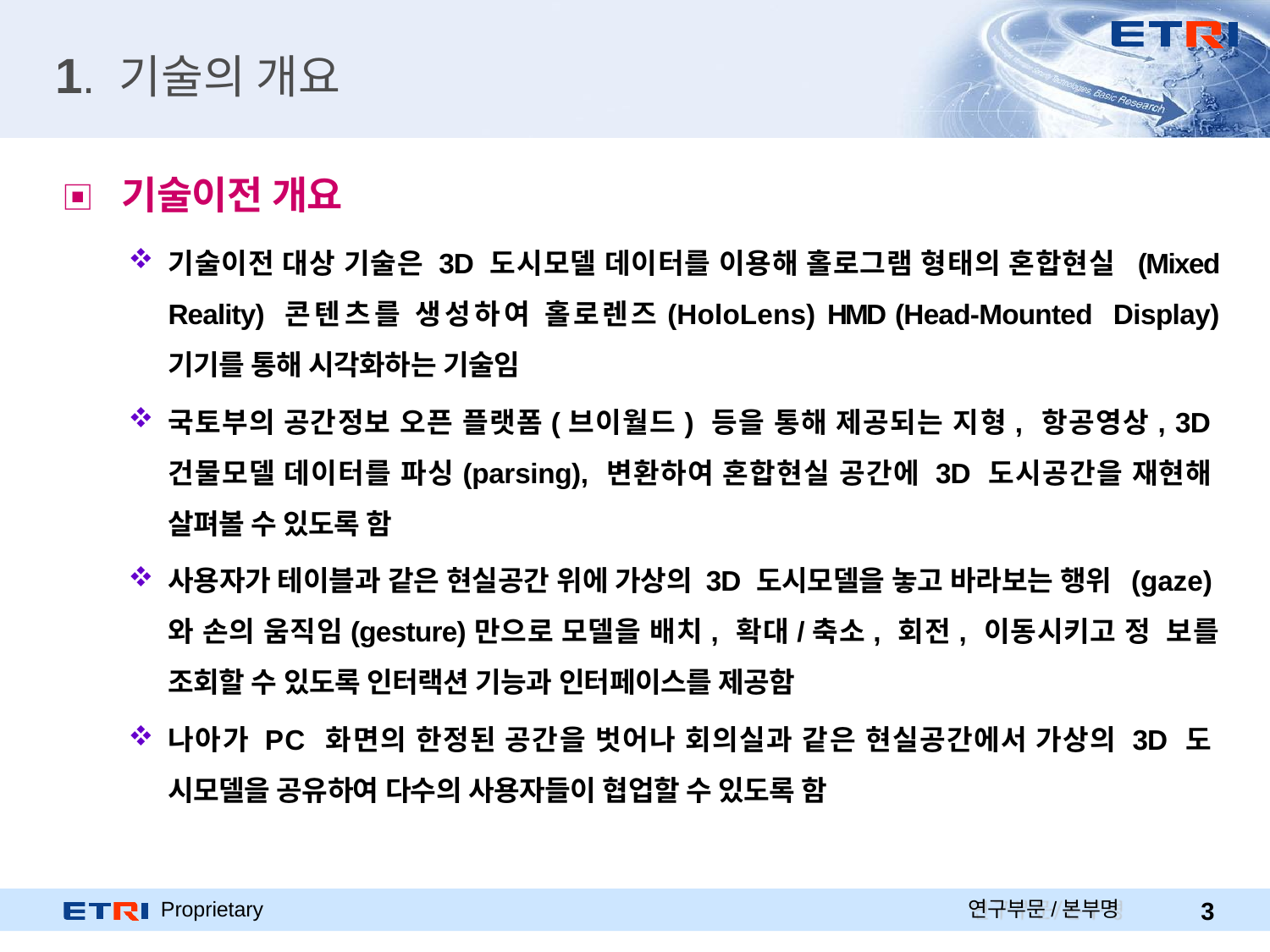

# 1. 기술의 개요
▣	기술이전 개요
기술이전 대상 기술은 3D 도시모델 데이터를 이용해 홀로그램 형태의 혼합현실  (Mixed Reality) 콘텐츠를 생성하여 홀로렌즈(HoloLens) HMD (Head-Mounted  Display) 기기를 통해 시각화하는 기술임
국토부의 공간정보 오픈 플랫폼(브이월드) 등을 통해 제공되는 지형, 항공영상, 3D  건물모델 데이터를 파싱(parsing), 변환하여 혼합현실 공간에 3D 도시공간을 재현해  살펴볼 수 있도록 함
사용자가 테이블과 같은 현실공간 위에 가상의 3D 도시모델을 놓고 바라보는 행위  (gaze)와 손의 움직임(gesture)만으로 모델을 배치, 확대/축소, 회전, 이동시키고 정  보를 조회할 수 있도록 인터랙션 기능과 인터페이스를 제공함
나아가 PC 화면의 한정된 공간을 벗어나 회의실과 같은 현실공간에서 가상의 3D 도  시모델을 공유하여 다수의 사용자들이 협업할 수 있도록 함

Proprietary
연구부문/본부명
3